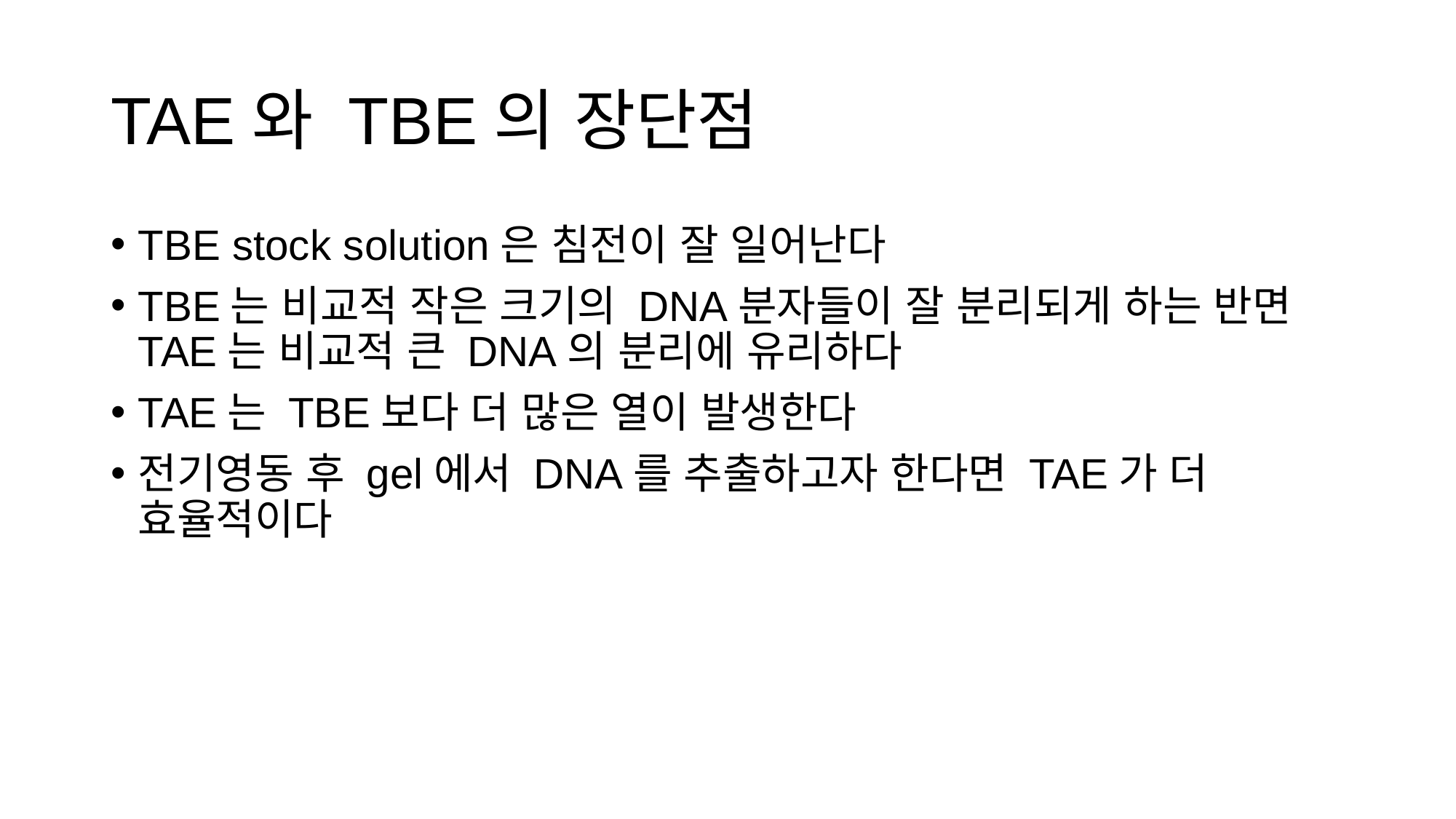

# TAE와 TBE의 장단점
TBE stock solution은 침전이 잘 일어난다
TBE는 비교적 작은 크기의 DNA분자들이 잘 분리되게 하는 반면 TAE는 비교적 큰 DNA의 분리에 유리하다
TAE는 TBE보다 더 많은 열이 발생한다
전기영동 후 gel에서 DNA를 추출하고자 한다면 TAE가 더 효율적이다